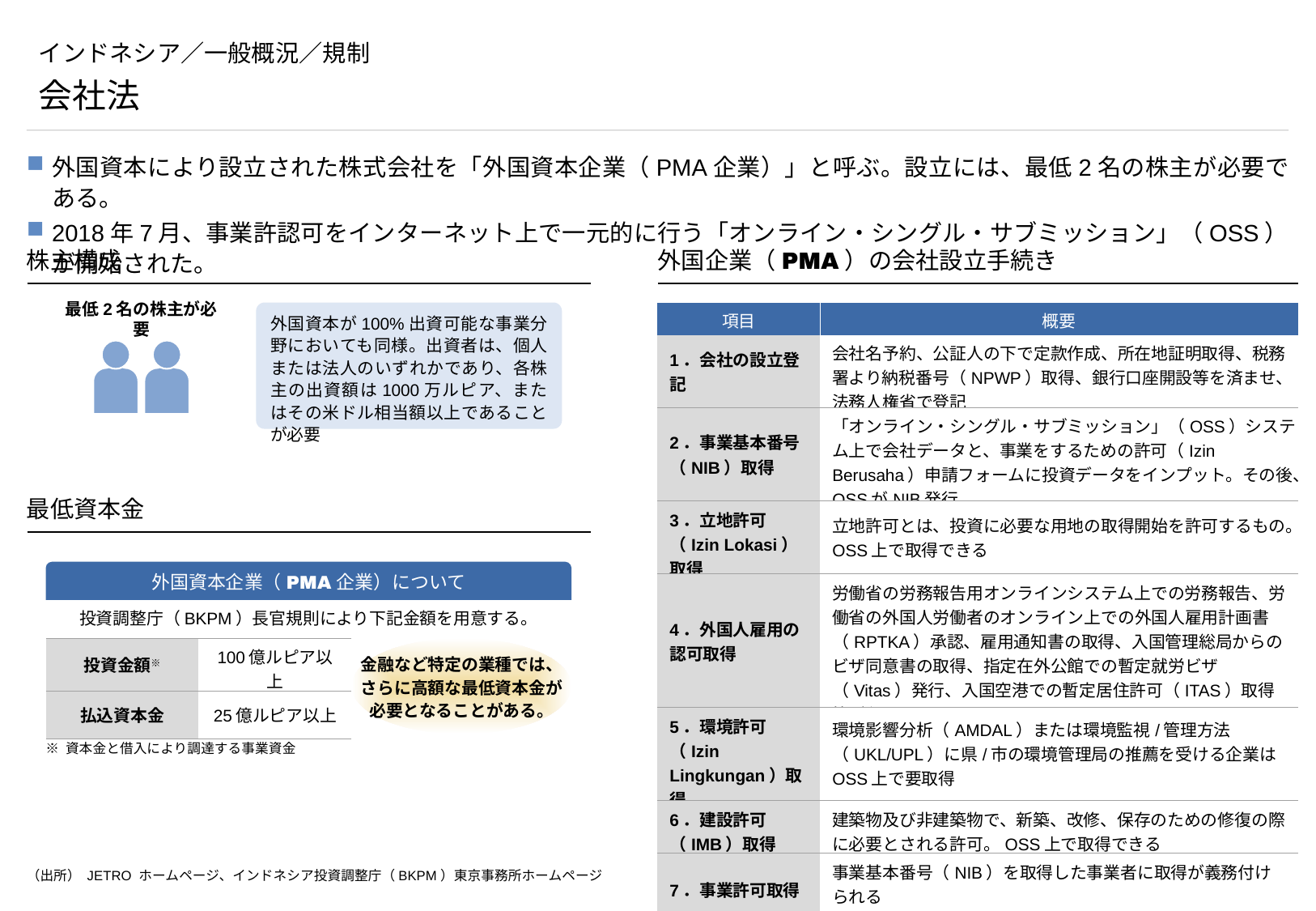

# インドネシア／一般概況／規制
会社法
外国資本により設立された株式会社を「外国資本企業（PMA企業）」と呼ぶ。設立には、最低2名の株主が必要である。
2018年7月、事業許認可をインターネット上で一元的に行う「オンライン・シングル・サブミッション」（OSS）が開始された。
株主構成
外国企業（PMA）の会社設立手続き
最低2名の株主が必要
外国資本が100%出資可能な事業分野においても同様。出資者は、個人または法人のいずれかであり、各株主の出資額は1000万ルピア、またはその米ドル相当額以上であることが必要
| 項目 | 概要 |
| --- | --- |
| 1．会社の設立登記 | 会社名予約、公証人の下で定款作成、所在地証明取得、税務署より納税番号（NPWP）取得、銀行口座開設等を済ませ、法務人権省で登記 |
| 2．事業基本番号（NIB）取得 | 「オンライン・シングル・サブミッション」（OSS）システム上で会社データと、事業をするための許可（Izin Berusaha）申請フォームに投資データをインプット。その後、OSSがNIB発行 |
| 3．立地許可（Izin Lokasi）取得 | 立地許可とは、投資に必要な用地の取得開始を許可するもの。OSS上で取得できる |
| 4．外国人雇用の認可取得 | 労働省の労務報告用オンラインシステム上での労務報告、労働省の外国人労働者のオンライン上での外国人雇用計画書（RPTKA）承認、雇用通知書の取得、入国管理総局からのビザ同意書の取得、指定在外公館での暫定就労ビザ（Vitas）発行、入国空港での暫定居住許可（ITAS）取得等が必要 |
| 5．環境許可（Izin Lingkungan）取得 | 環境影響分析（AMDAL）または環境監視/管理方法（UKL/UPL）に県/市の環境管理局の推薦を受ける企業はOSS上で要取得 |
| 6．建設許可（IMB）取得 | 建築物及び非建築物で、新築、改修、保存のための修復の際に必要とされる許可。OSS上で取得できる |
| 7．事業許可取得 | 事業基本番号（NIB）を取得した事業者に取得が義務付けられる 事業許可もOSSが発行する |
| 8．資本財、原材料の輸入便宜の取得 | 生産設備などの資本財、および当初の生産に必要な原材料・物品の輸入にかかる関税の免除便宜を、BKPMに申請できる |

最低資本金
外国資本企業（PMA企業）について
投資調整庁（BKPM）長官規則により下記金額を用意する。
| 投資金額※ | 100億ルピア以上 |
| --- | --- |
| 払込資本金 | 25億ルピア以上 |
金融など特定の業種では、
さらに高額な最低資本金が
必要となることがある。
※ 資本金と借入により調達する事業資金
（出所） JETRO ホームページ、インドネシア投資調整庁（BKPM）東京事務所ホームページ